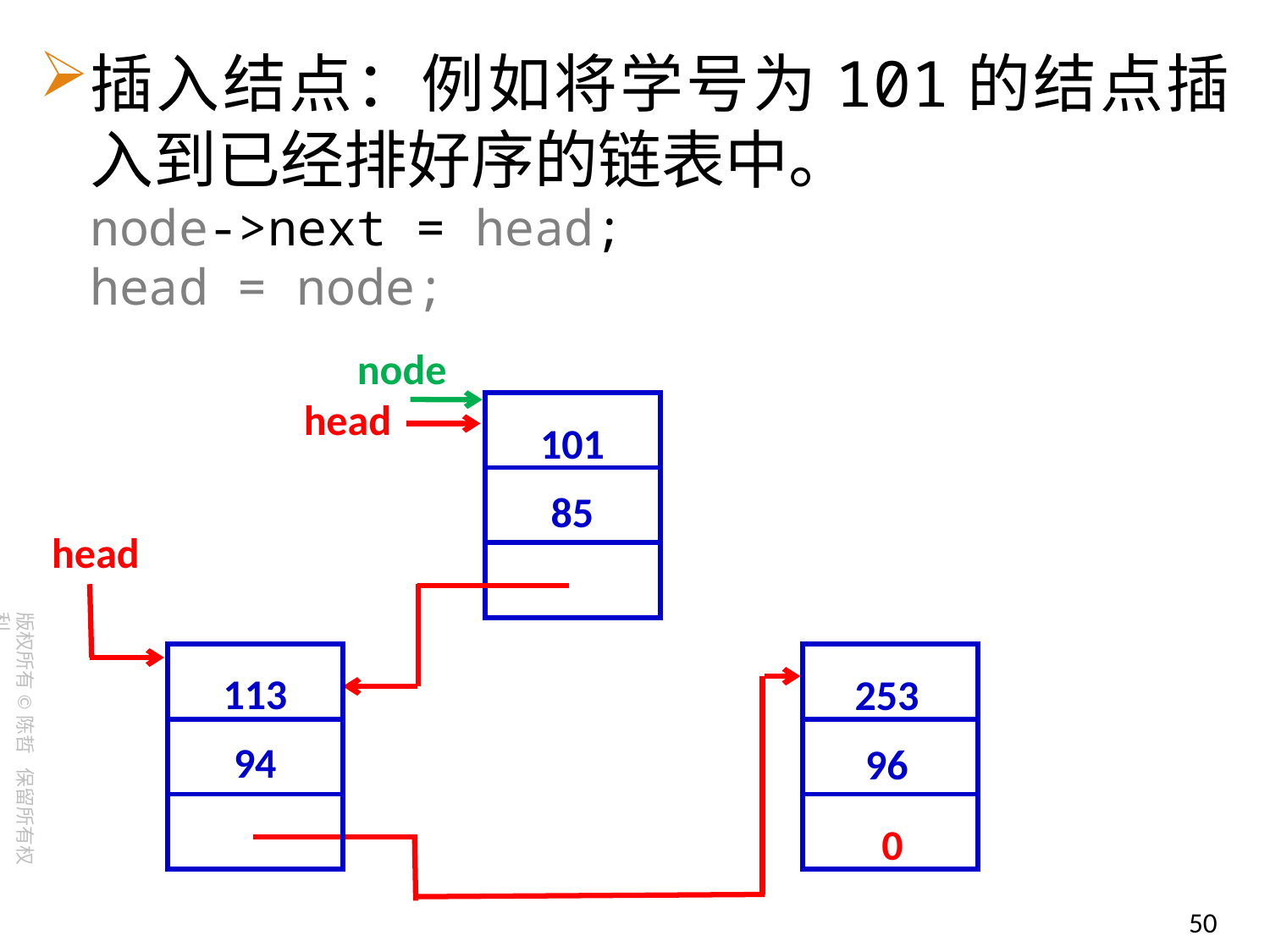

插入结点：例如将学号为101的结点插入到已经排好序的链表中。
node->next = head;
head = node;

node
head
|  |
| --- |
|  |
|  |
101
85
head
113
94
|  |
| --- |
|  |
|  |
253
96
|  |
| --- |
|  |
|  |
0
50